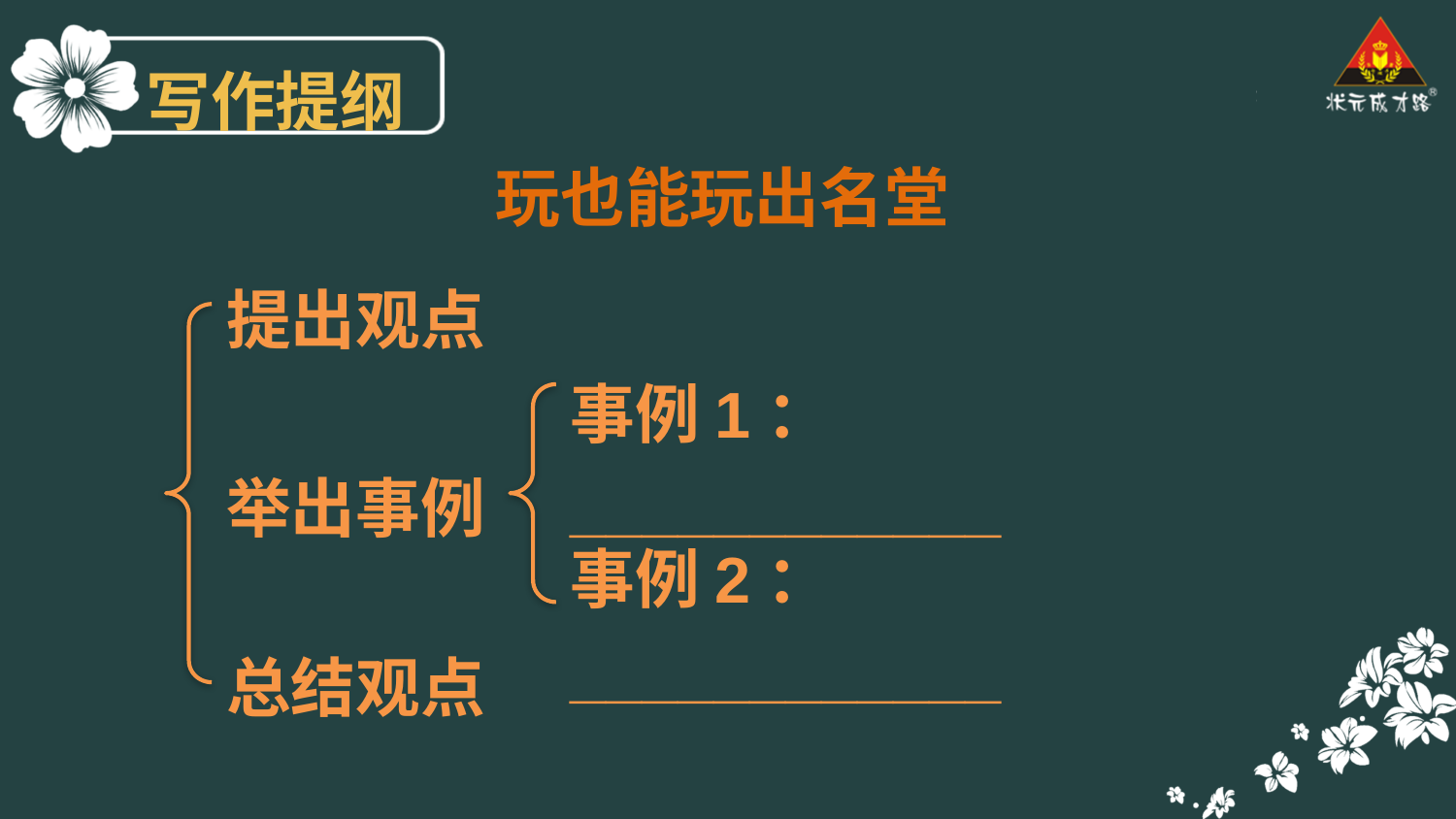

写作提纲
玩也能玩出名堂
提出观点

事例1：____________

举出事例
事例2：____________
总结观点